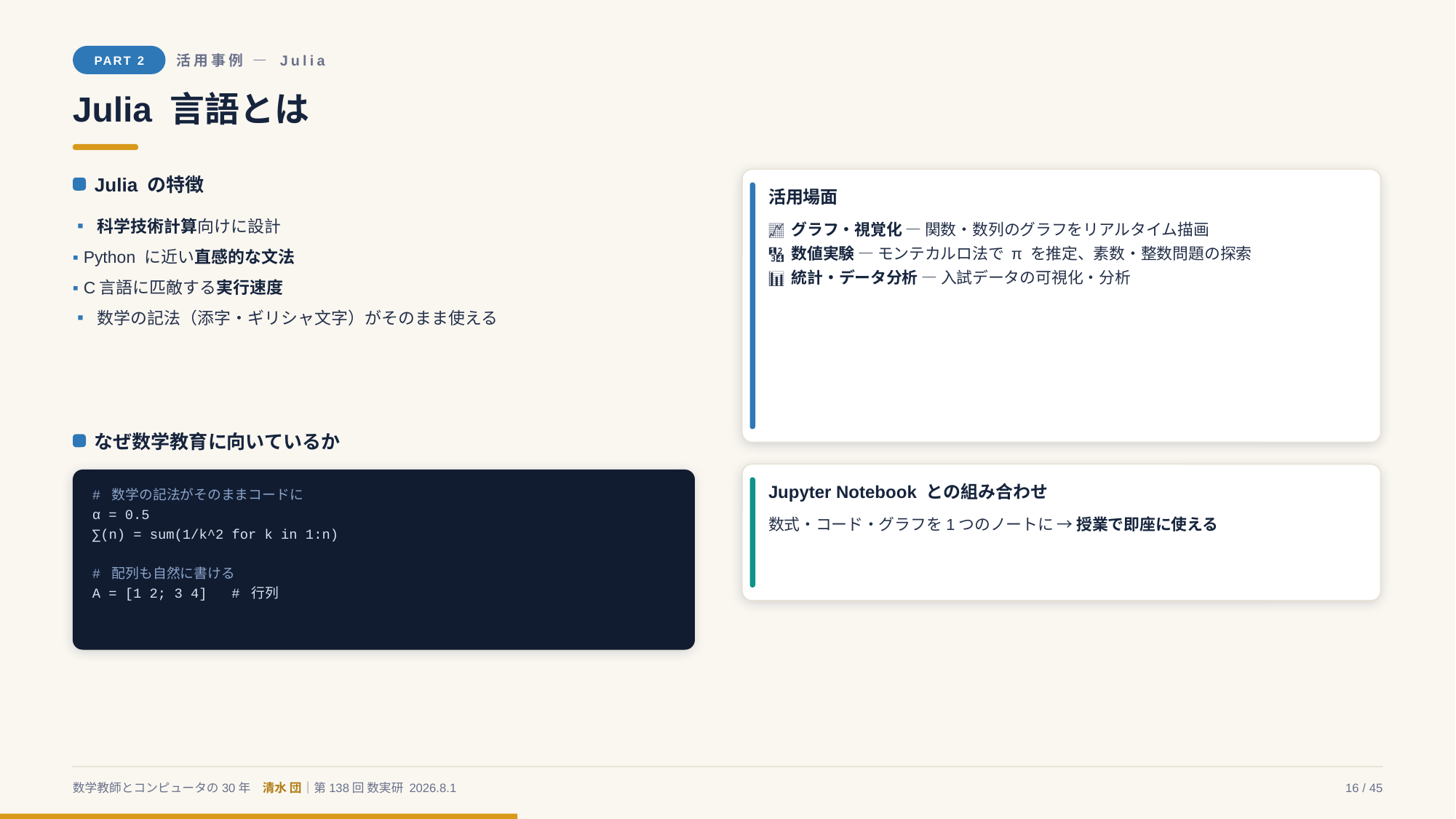

PART 2
活用事例 ― Julia
Julia 言語とは

Julia の特徴

活用場面

▪ 科学技術計算向けに設計
▪ Python に近い直感的な文法
▪ C言語に匹敵する実行速度
▪ 数学の記法（添字・ギリシャ文字）がそのまま使える
📈 グラフ・視覚化 ― 関数・数列のグラフをリアルタイム描画
🔢 数値実験 ― モンテカルロ法で π を推定、素数・整数問題の探索
📊 統計・データ分析 ― 入試データの可視化・分析
なぜ数学教育に向いているか

Jupyter Notebook との組み合わせ

# 数学の記法がそのままコードに
α = 0.5
∑(n) = sum(1/k^2 for k in 1:n)

# 配列も自然に書ける
A = [1 2; 3 4]   # 行列
数式・コード・グラフを1つのノートに → 授業で即座に使える

数学教師とコンピュータの30年　清水 団｜第138回 数実研 2026.8.1
16 / 45